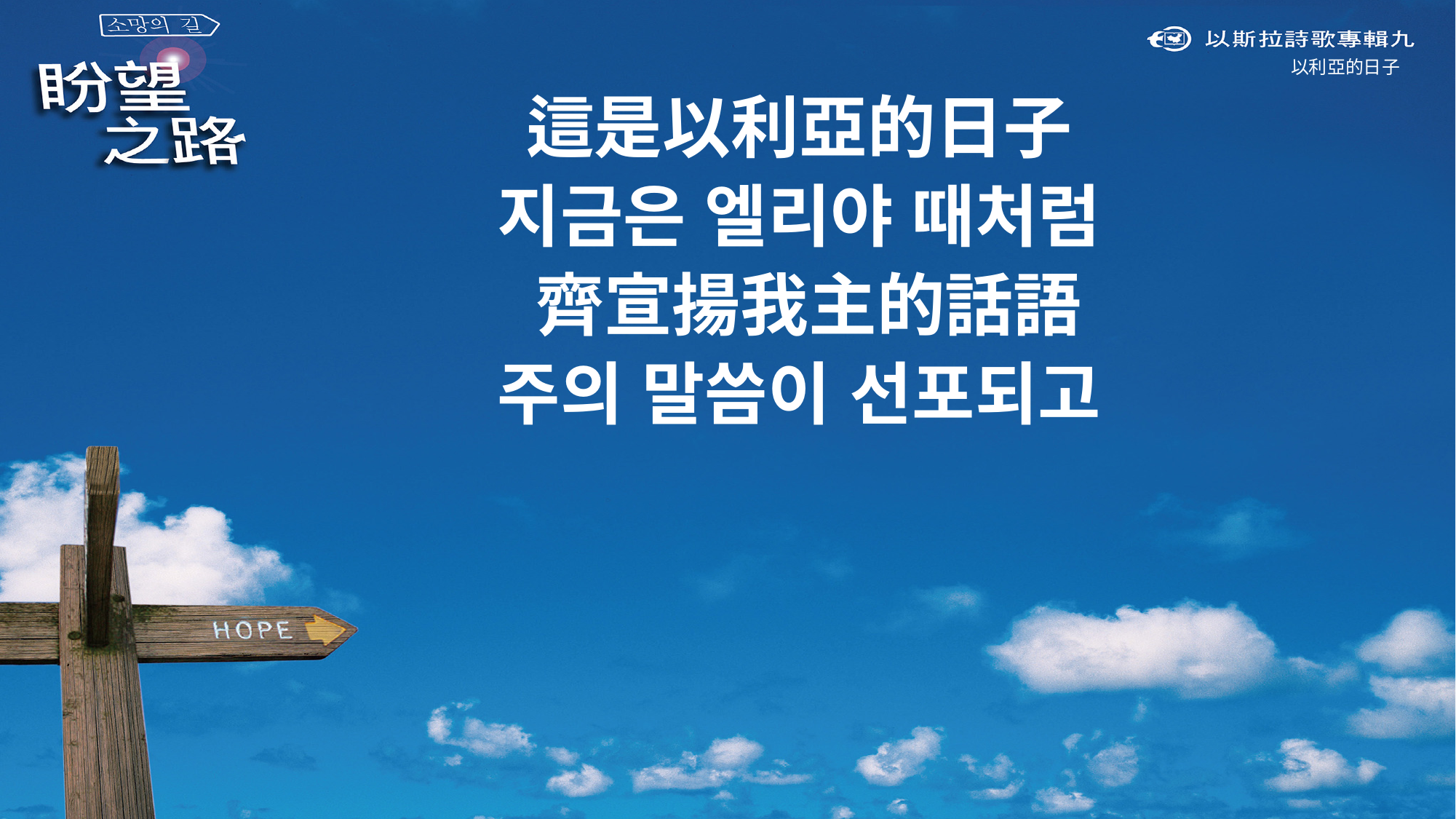

以利亞的日子
這是以利亞的日子
지금은 엘리야 때처럼
齊宣揚我主的話語
주의 말씀이 선포되고